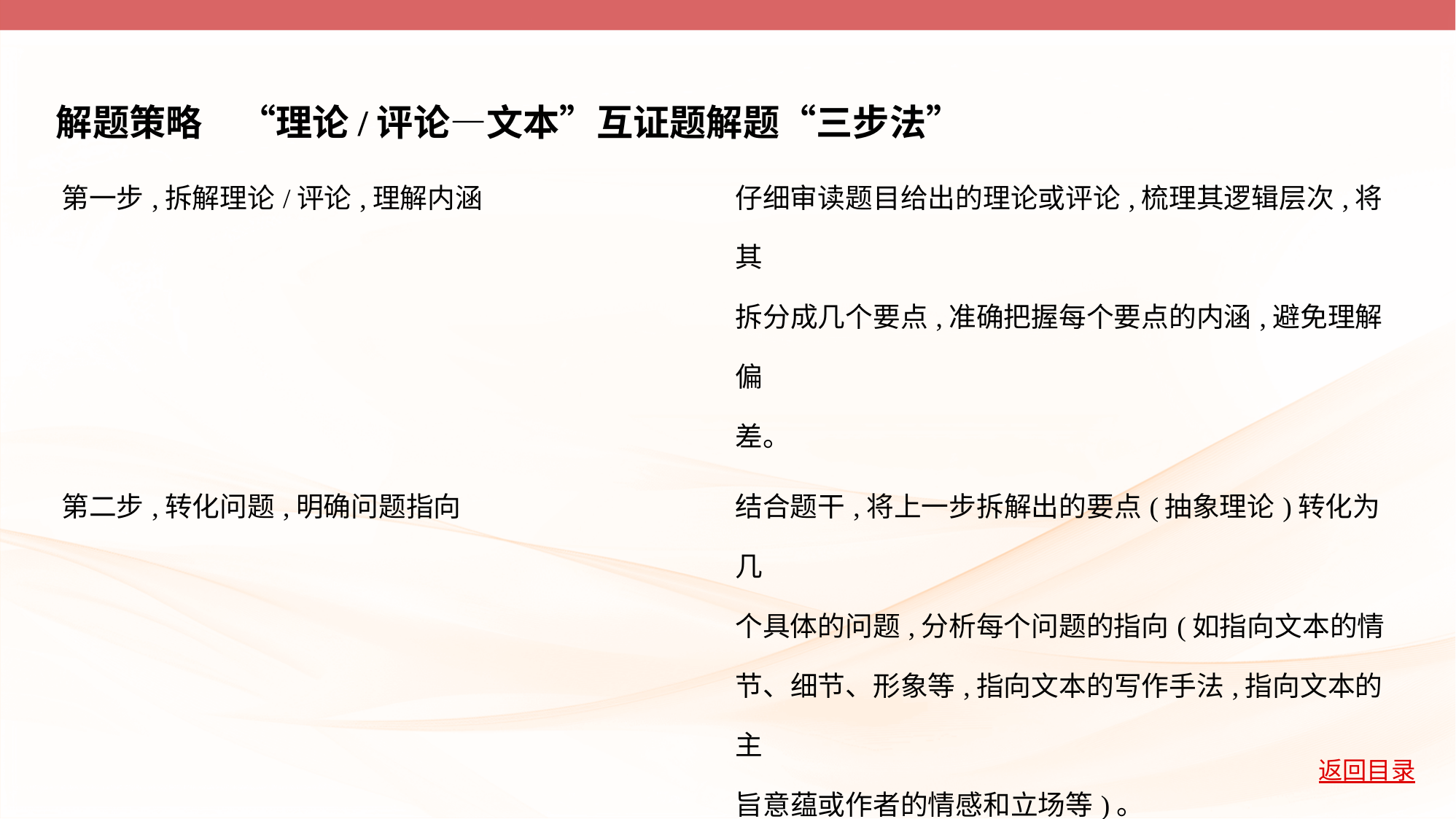

解题策略　“理论/评论—文本”互证题解题“三步法”
| 第一步,拆解理论/评论,理解内涵 | 仔细审读题目给出的理论或评论,梳理其逻辑层次,将其 拆分成几个要点,准确把握每个要点的内涵,避免理解偏 差。 |
| --- | --- |
| 第二步,转化问题,明确问题指向 | 结合题干,将上一步拆解出的要点(抽象理论)转化为几 个具体的问题,分析每个问题的指向(如指向文本的情 节、细节、形象等,指向文本的写作手法,指向文本的主 旨意蕴或作者的情感和立场等)。 |
| 第三步,寻找文本支撑,构建互证逻辑 | 根据上一步转化出的几个问题及其指向,回到文本,概括 与每个问题匹配的内容。 |